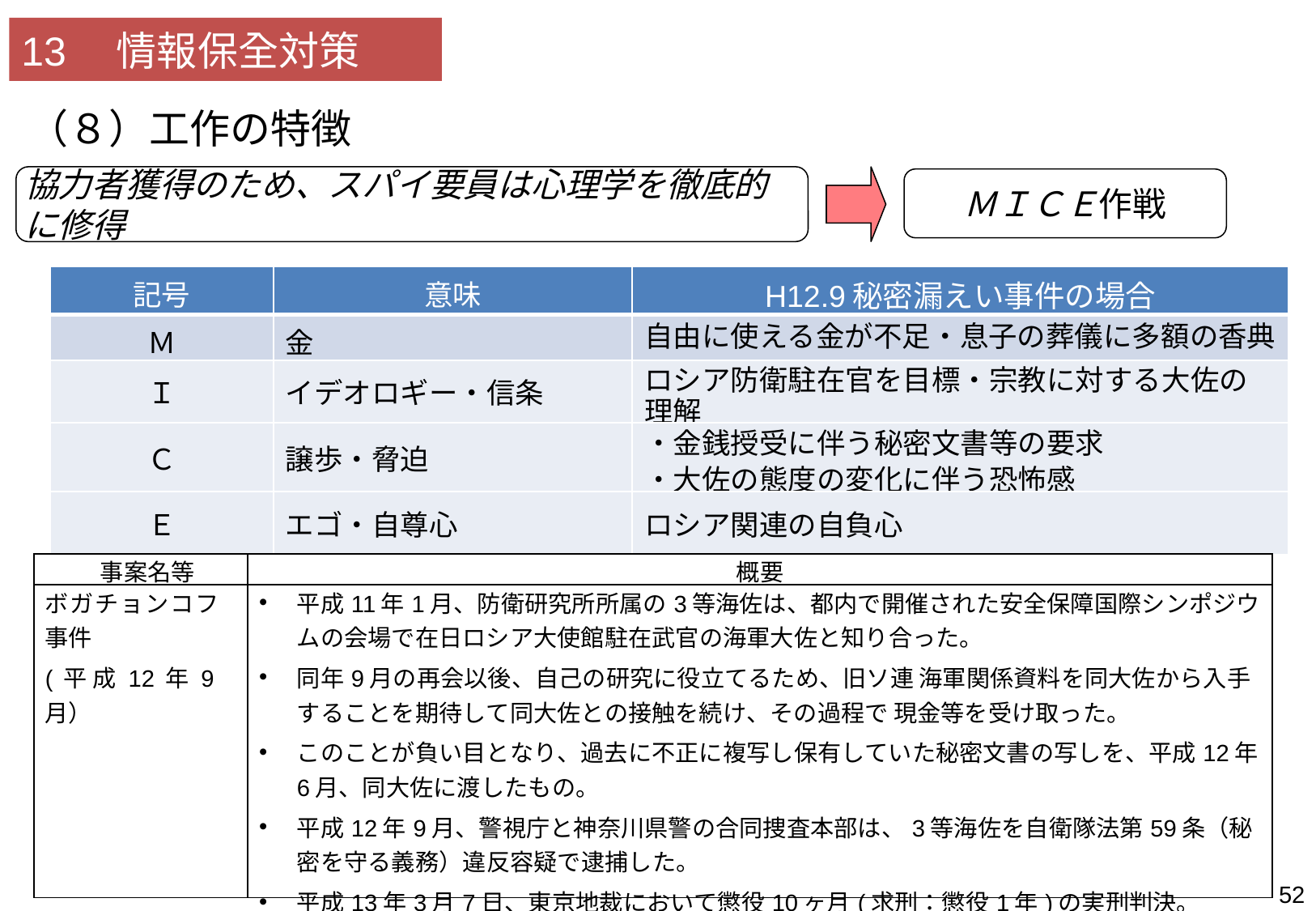

13　情報保全対策
（８）工作の特徴
協力者獲得のため、スパイ要員は心理学を徹底的に修得
ＭＩＣＥ作戦
| 34 | カウンターインテリジェンス及び諸外国の事例を紹介した上で、隙のない勤務と私生活において慎重な行動をとることの重要性について記載されているか。 |
| --- | --- |

| 記号 | 意味 | H12.9秘密漏えい事件の場合 |
| --- | --- | --- |
| Ｍ | 金 | 自由に使える金が不足・息子の葬儀に多額の香典 |
| Ｉ | イデオロギー・信条 | ロシア防衛駐在官を目標・宗教に対する大佐の理解 |
| Ｃ | 譲歩・脅迫 | ・金銭授受に伴う秘密文書等の要求 ・大佐の態度の変化に伴う恐怖感 |
| Ｅ | エゴ・自尊心 | ロシア関連の自負心 |
| 事案名等 | 概要 |
| --- | --- |
| ボガチョンコフ事件 (平成12年9月） | 平成11年1月、防衛研究所所属の3等海佐は、都内で開催された安全保障国際シンポジウムの会場で在日ロシア大使館駐在武官の海軍大佐と知り合った。 同年9月の再会以後、自己の研究に役立てるため、旧ソ連 海軍関係資料を同大佐から入手することを期待して同大佐との接触を続け、その過程で 現金等を受け取った。 このことが負い目となり、過去に不正に複写し保有していた秘密文書の写しを、平成12年6月、同大佐に渡したもの。 平成12年9月、警視庁と神奈川県警の合同捜査本部は、3等海佐を自衛隊法第59条（秘密を守る義務）違反容疑で逮捕した。 平成13年3月7日、東京地裁において懲役10ヶ月(求刑：懲役1年)の実刑判決。 なお、3等海佐は秘密保全義務違反として懲戒免職処分、関係者52名を処分。 |
52